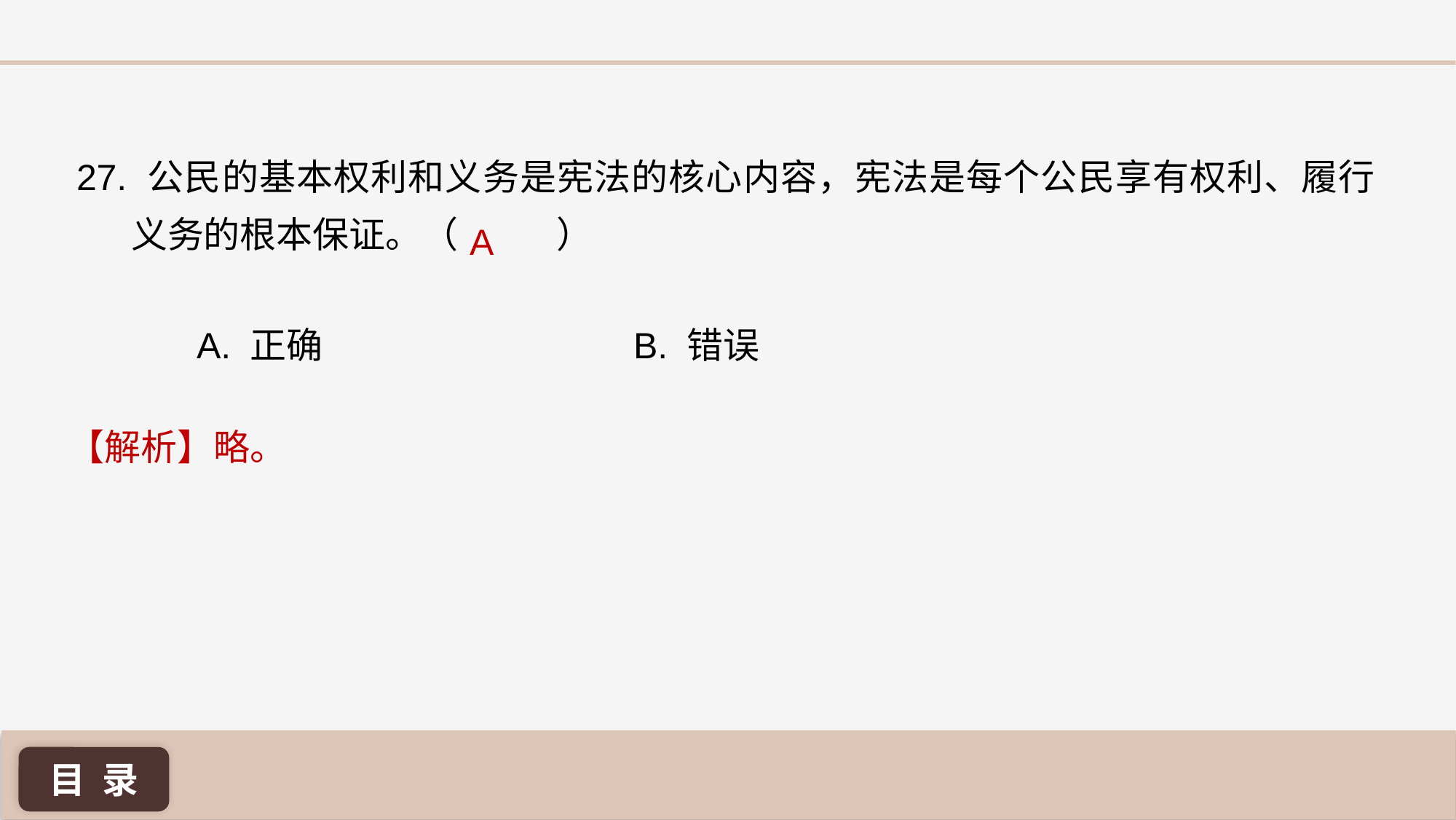

27. 公民的基本权利和义务是宪法的核心内容，宪法是每个公民享有权利、履行义务的根本保证。（            ）
A
A. 正确 			B. 错误
【解析】略。